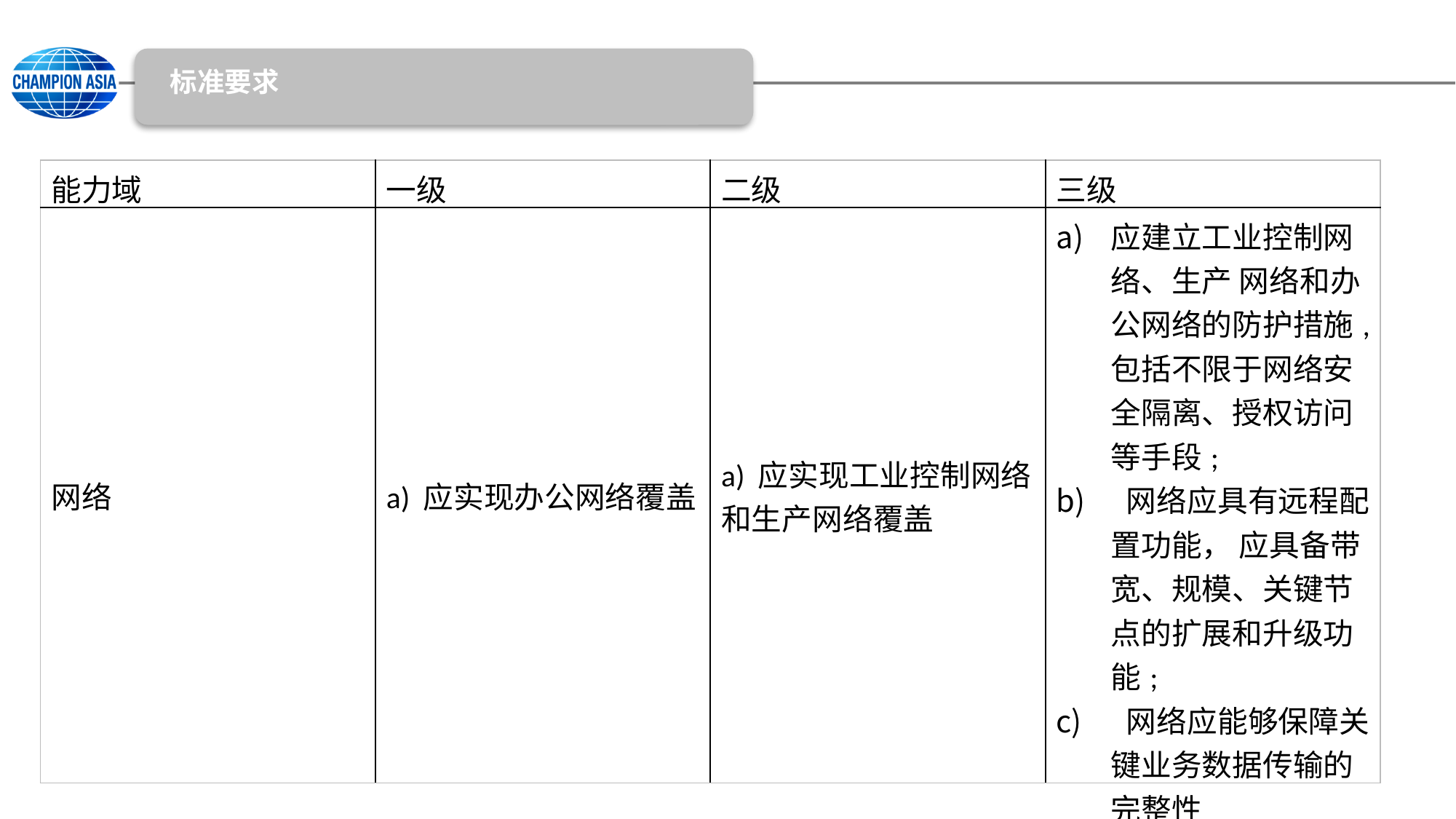

标准要求
| 能力域 | 一级 | 二级 | 三级 |
| --- | --- | --- | --- |
| 网络 | a) 应实现办公网络覆盖 | a) 应实现工业控制网络和生产网络覆盖 | 应建立工业控制网络、生产 网络和办公网络的防护措施,包括不限于网络安全隔离、授权访问等手段; 网络应具有远程配置功能， 应具备带宽、规模、关键节点的扩展和升级功能; 网络应能够保障关键业务数据传输的完整性 |